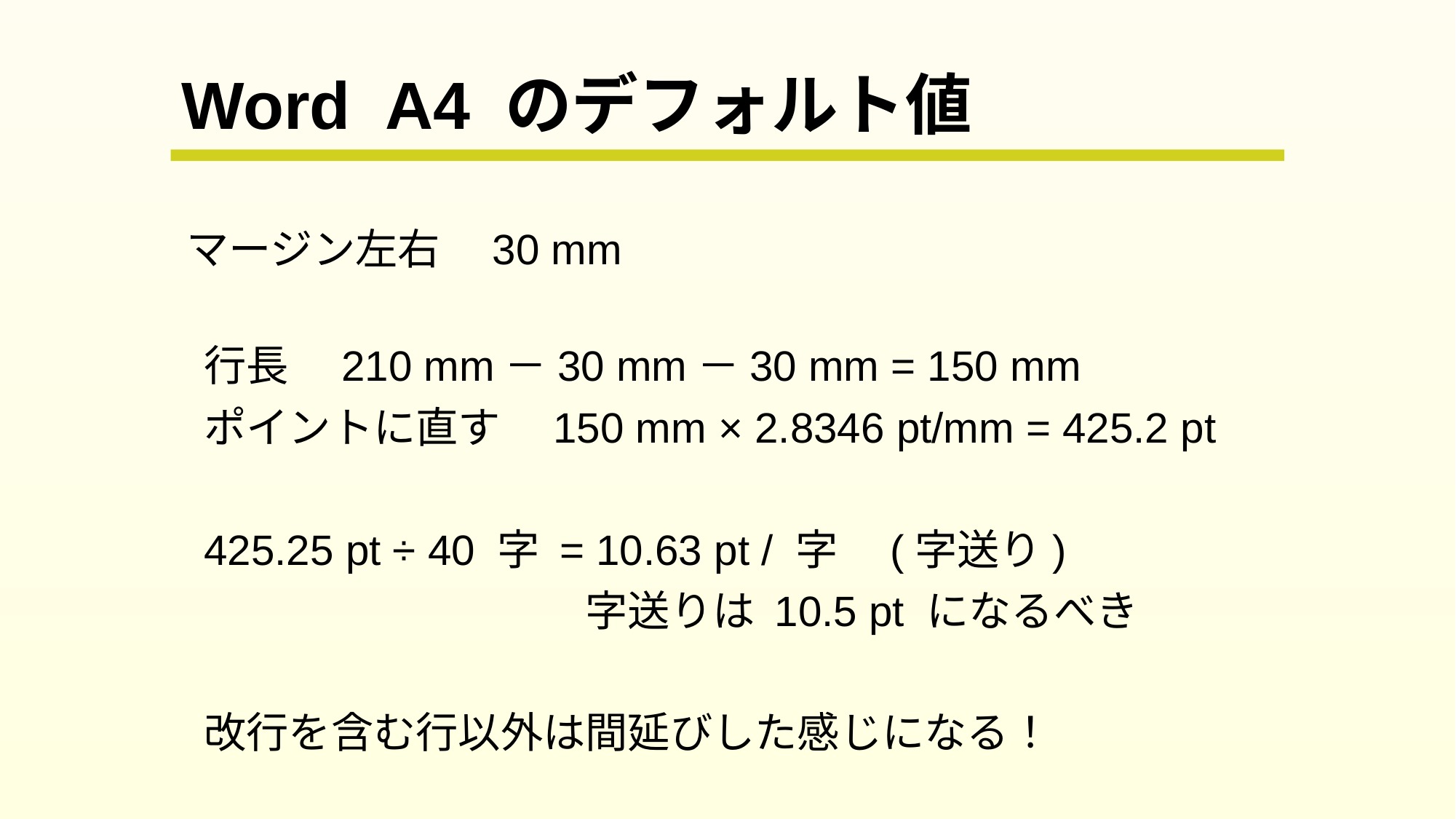

# Word  A4 のデフォルト値
マージン左右　30 mm
行長　210 mm－30 mm－30 mm = 150 mm
ポイントに直す　150 mm × 2.8346 pt/mm = 425.2 pt

425.25 pt ÷ 40 字 = 10.63 pt / 字　(字送り)
　　　　　　　　　字送りは 10.5 pt になるべき

改行を含む行以外は間延びした感じになる！